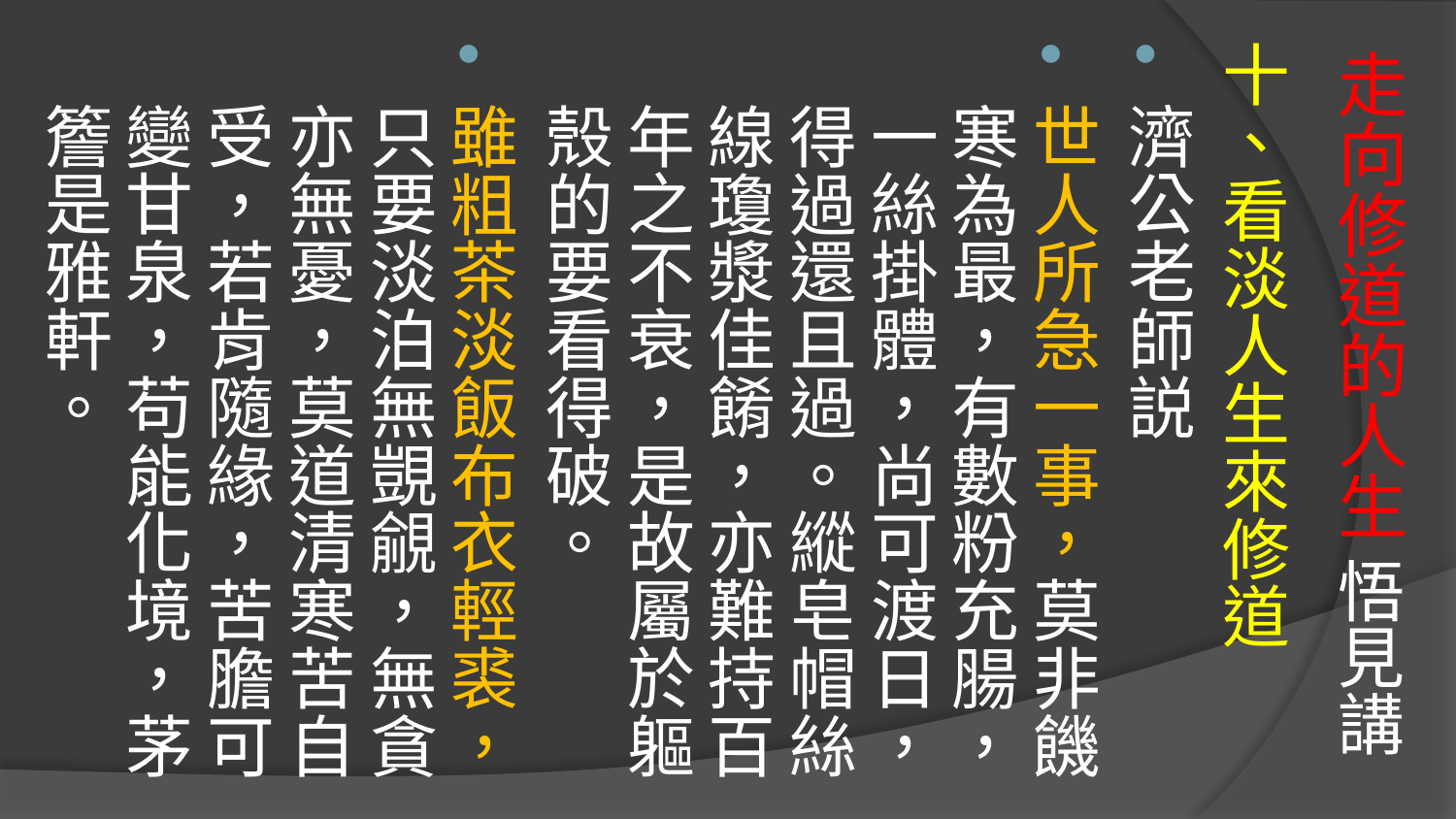

# 走向修道的人生 悟見講
十、看淡人生來修道
濟公老師説
世人所急一事，莫非饑寒為最，有數粉充腸，一絲掛體，尚可渡日，得過還且過。縱皂帽絲線瓊漿佳餚，亦難持百年之不衰，是故屬於軀殼的要看得破。
雖粗茶淡飯布衣輕裘，只要淡泊無覬覦，無貪亦無憂，莫道清寒苦自受，若肯隨緣，苦膽可變甘泉，苟能化境，茅簷是雅軒。